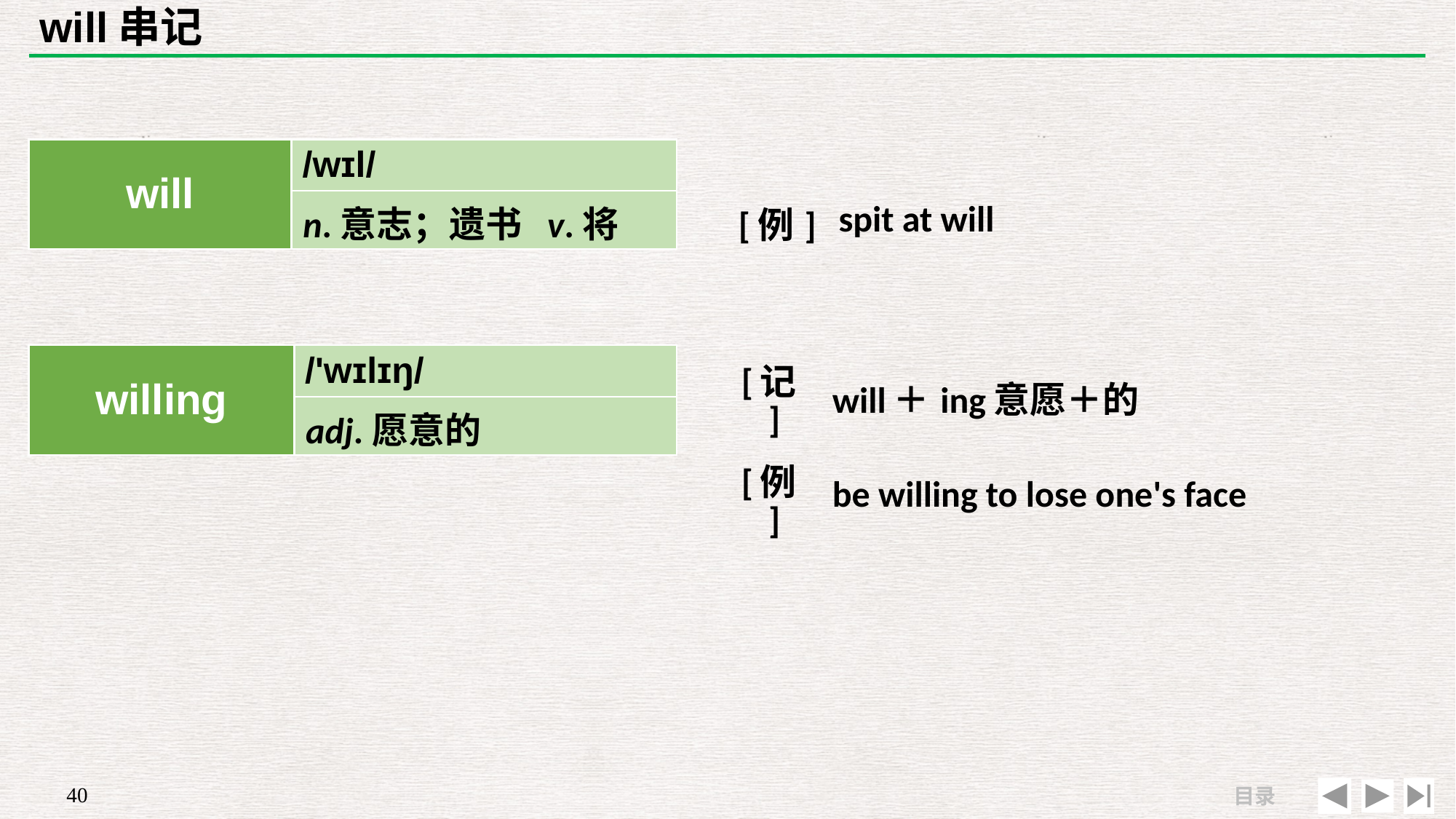

# will串记

| will | /wɪl/ |
| --- | --- |
|  |  |
|  |  |
| --- | --- |
| [例] | spit at will |
n.意志；遗书  v.将
| willing | /'wɪlɪŋ/ |
| --- | --- |
|  |  |
| [记] | will＋ing意愿＋的 |
| --- | --- |
| [例] | be willing to lose one's face |
adj.愿意的